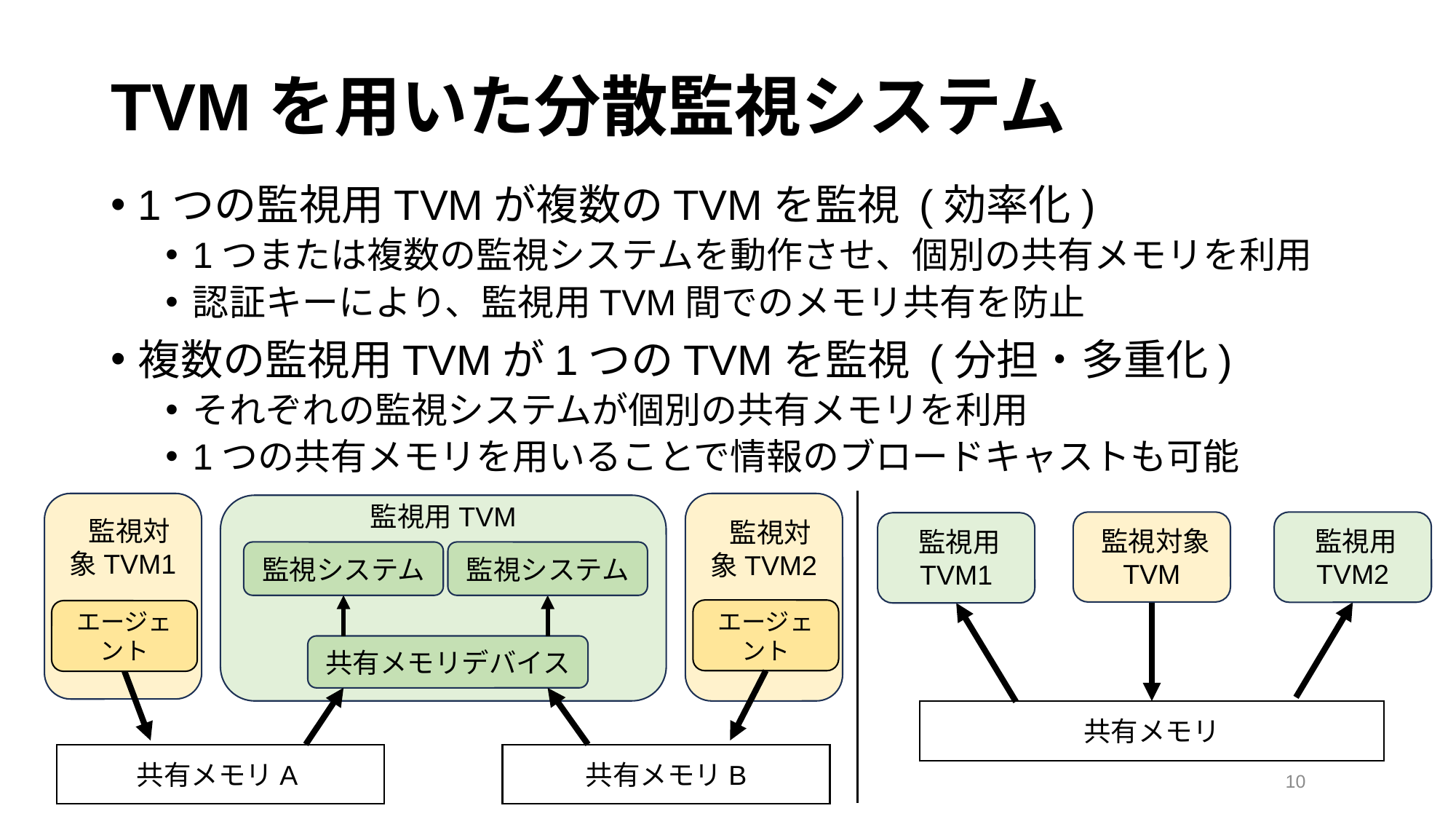

# TVMを用いた分散監視システム
1つの監視用TVMが複数のTVMを監視 (効率化)
1つまたは複数の監視システムを動作させ、個別の共有メモリを利用
認証キーにより、監視用TVM間でのメモリ共有を防止
複数の監視用TVMが1つのTVMを監視 (分担・多重化)
それぞれの監視システムが個別の共有メモリを利用
1つの共有メモリを用いることで情報のブロードキャストも可能

 監視対象TVM1

 監視対象TVM2

監視用TVM

 監視対象TVM
 監視用TVM2
 監視用TVM1
監視システム
監視システム
エージェント
エージェント

共有メモリデバイス

共有メモリ
共有メモリA
共有メモリB
10